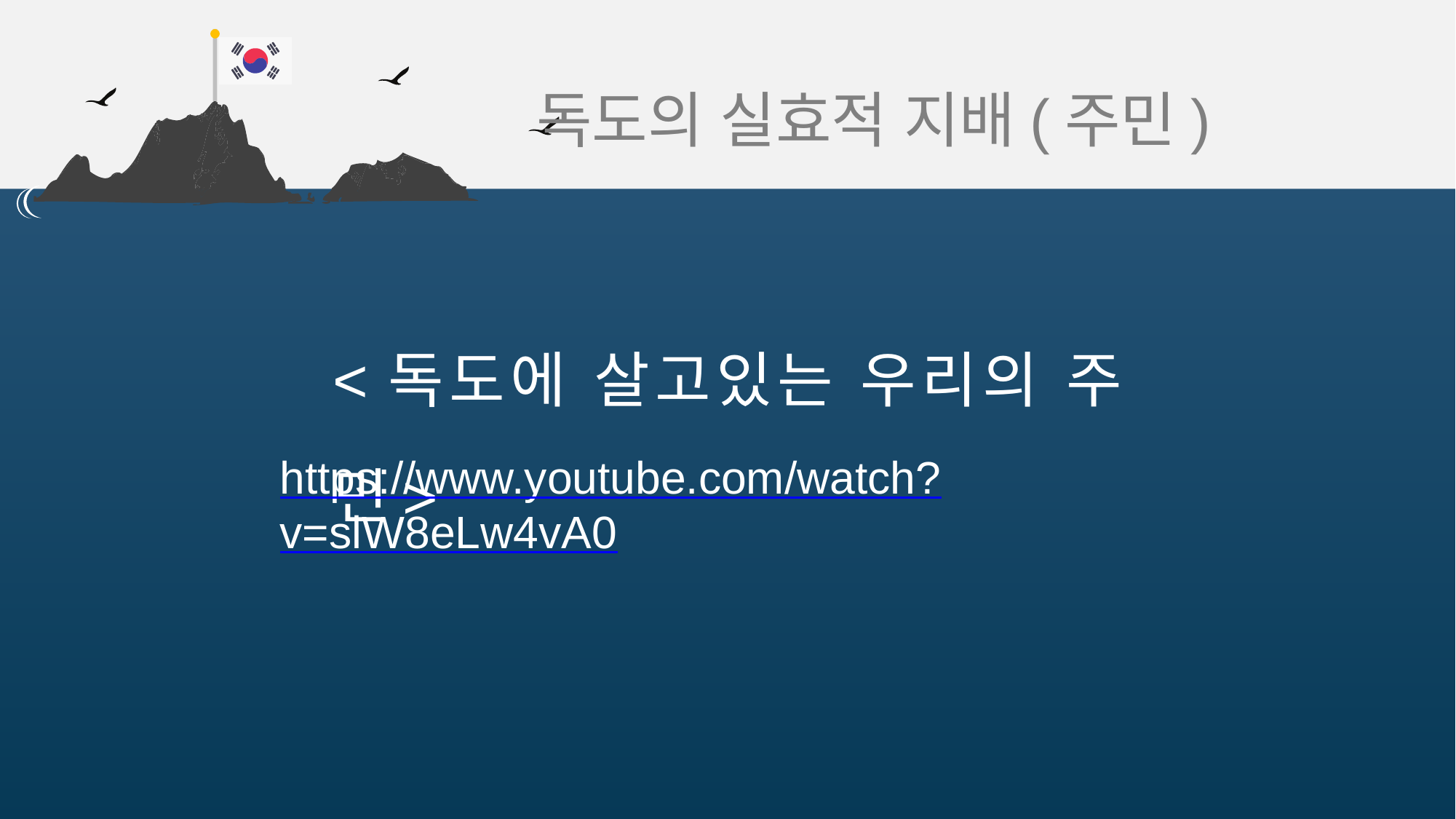

독도의 실효적 지배(주민)

<독도에 살고있는 우리의 주민>
https://www.youtube.com/watch?v=slW8eLw4vA0